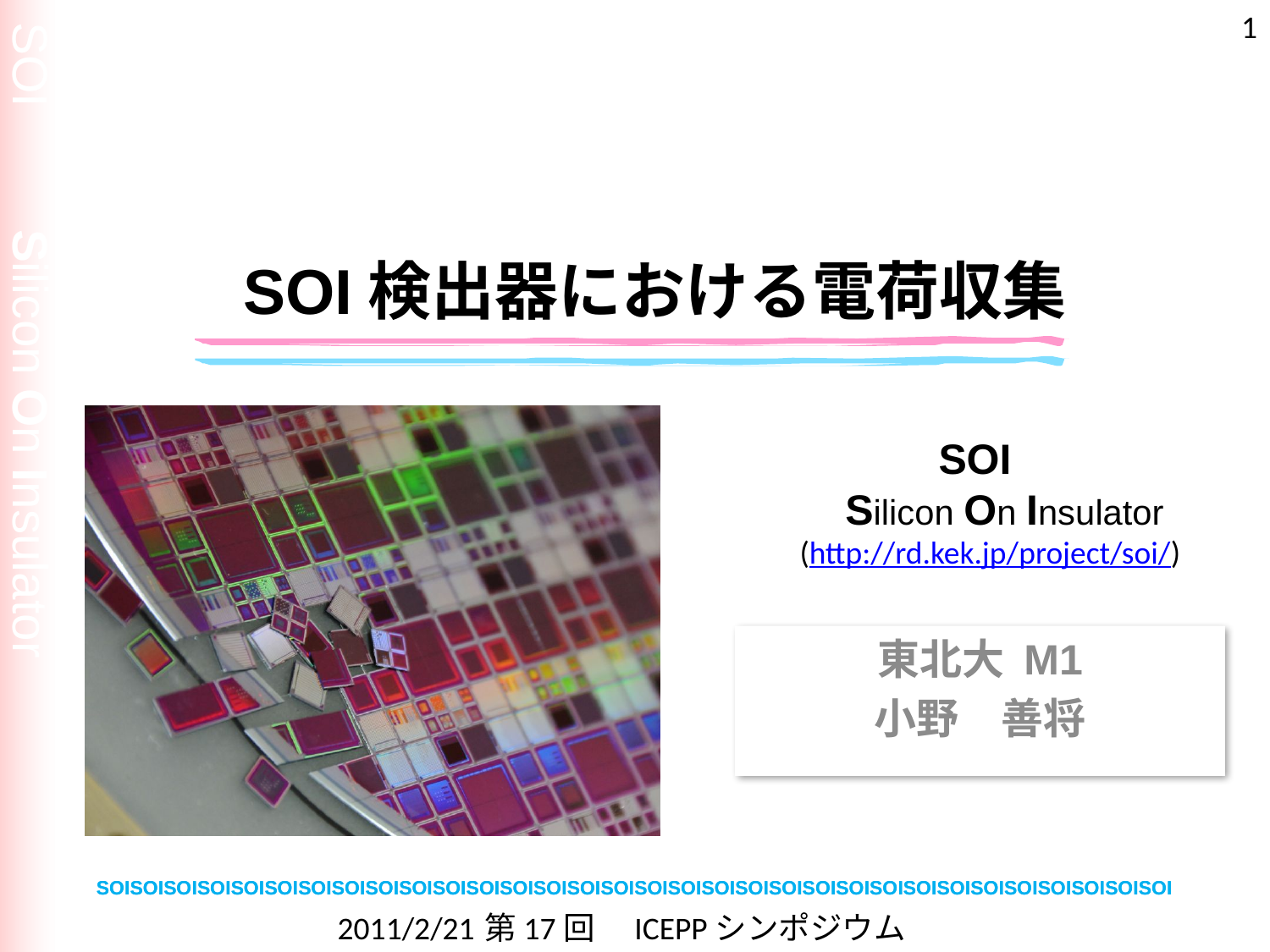

1
# SOI検出器における電荷収集
SOI
     Silicon On Insulator
(http://rd.kek.jp/project/soi/)
東北大 M1
小野　善将
2011/2/21
第17回　ICEPPシンポジウム